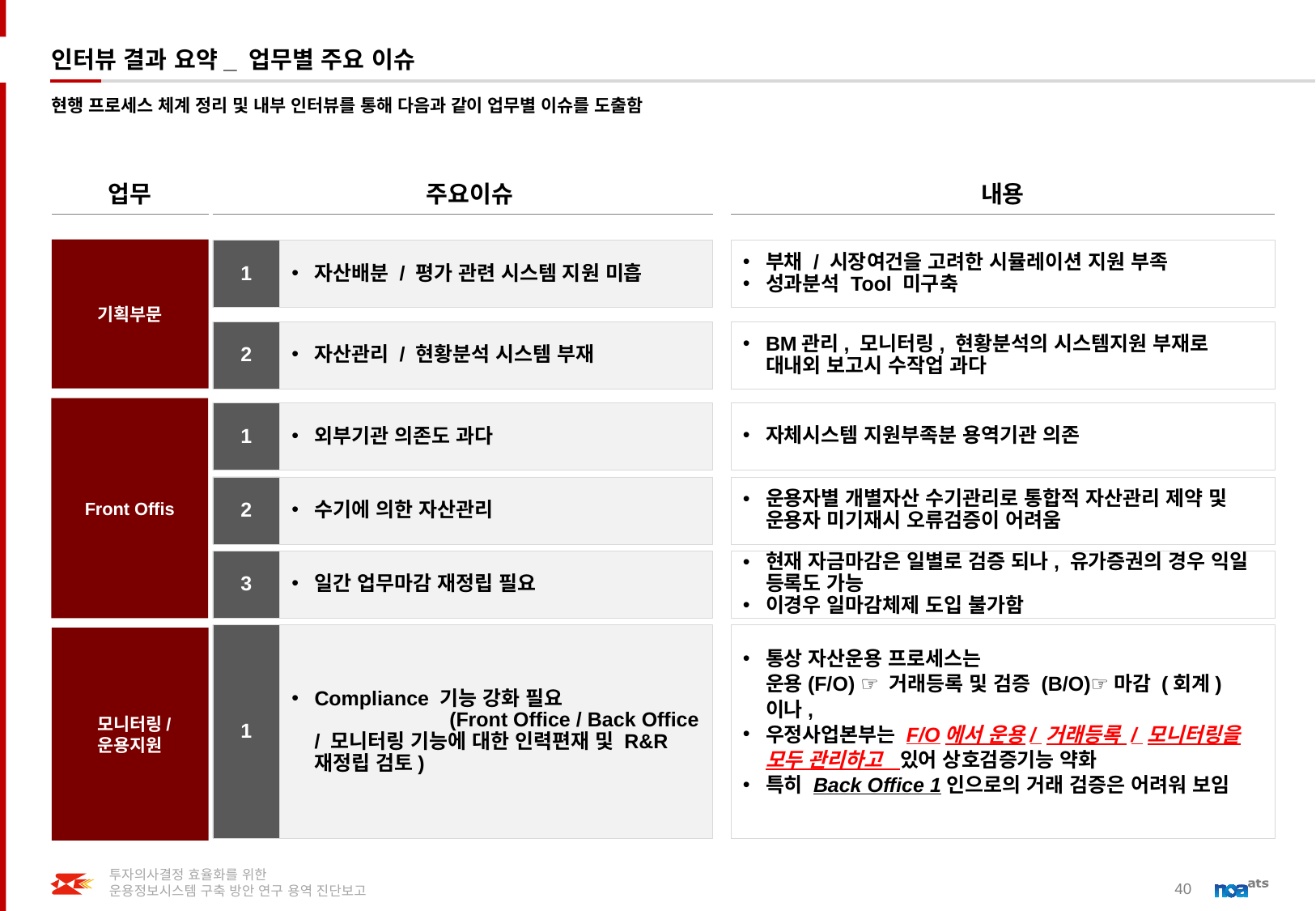

# 인터뷰 결과 요약_ 업무별 주요 이슈
현행 프로세스 체계 정리 및 내부 인터뷰를 통해 다음과 같이 업무별 이슈를 도출함
업무
주요이슈
내용
기획부문
1
자산배분 / 평가 관련 시스템 지원 미흡
부채 / 시장여건을 고려한 시뮬레이션 지원 부족
성과분석 Tool 미구축
2
자산관리 / 현황분석 시스템 부재
BM관리, 모니터링, 현황분석의 시스템지원 부재로 대내외 보고시 수작업 과다
Front Offis
자체시스템 지원부족분 용역기관 의존
1
외부기관 의존도 과다
2
수기에 의한 자산관리
운용자별 개별자산 수기관리로 통합적 자산관리 제약 및 운용자 미기재시 오류검증이 어려움
3
일간 업무마감 재정립 필요
현재 자금마감은 일별로 검증 되나, 유가증권의 경우 익일 등록도 가능
이경우 일마감체제 도입 불가함
1
Compliance 기능 강화 필요                                                (Front Office / Back Office / 모니터링 기능에 대한 인력편재 및 R&R 재정립 검토)
통상 자산운용 프로세스는                                             운용(F/O) ☞ 거래등록 및 검증 (B/O)☞마감 (회계) 이나,
우정사업본부는 F/O에서 운용/ 거래등록 / 모니터링을 모두 관리하고   있어 상호검증기능 약화
특히 Back Office 1인으로의 거래 검증은 어려워 보임

 모니터링/ 운용지원